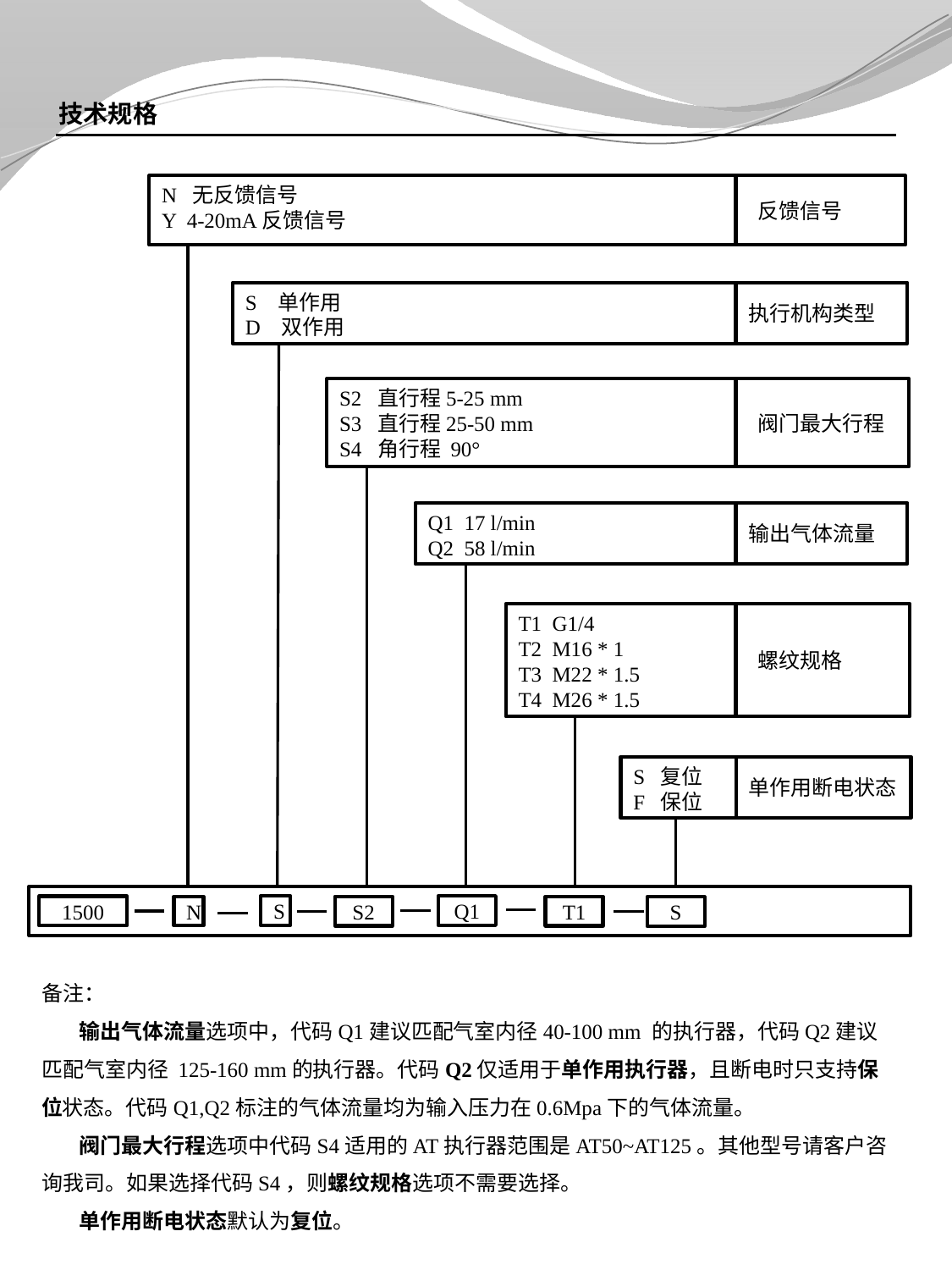

技术规格
N  无反馈信号
Y  4-20mA反馈信号

 反馈信号
执行机构类型
S   单作用
D   双作用
S2  直行程5-25 mm
S3  直行程25-50 mm
S4  角行程 90°

 阀门最大行程
Q1  17 l/min
Q2  58 l/min
输出气体流量
T1  G1/4
T2  M16 * 1
T3  M22 * 1.5
T4  M26 * 1.5
 螺纹规格
S  复位
F  保位

单作用断电状态

S
Q1
1500
S2
T1
N
S
备注：
       输出气体流量选项中，代码Q1建议匹配气室内径40-100 mm 的执行器，代码Q2建议匹配气室内径 125-160 mm的执行器。代码Q2仅适用于单作用执行器，且断电时只支持保位状态。代码Q1,Q2标注的气体流量均为输入压力在0.6Mpa下的气体流量。
       阀门最大行程选项中代码S4适用的AT执行器范围是AT50~AT125。其他型号请客户咨询我司。如果选择代码S4，则螺纹规格选项不需要选择。
       单作用断电状态默认为复位。